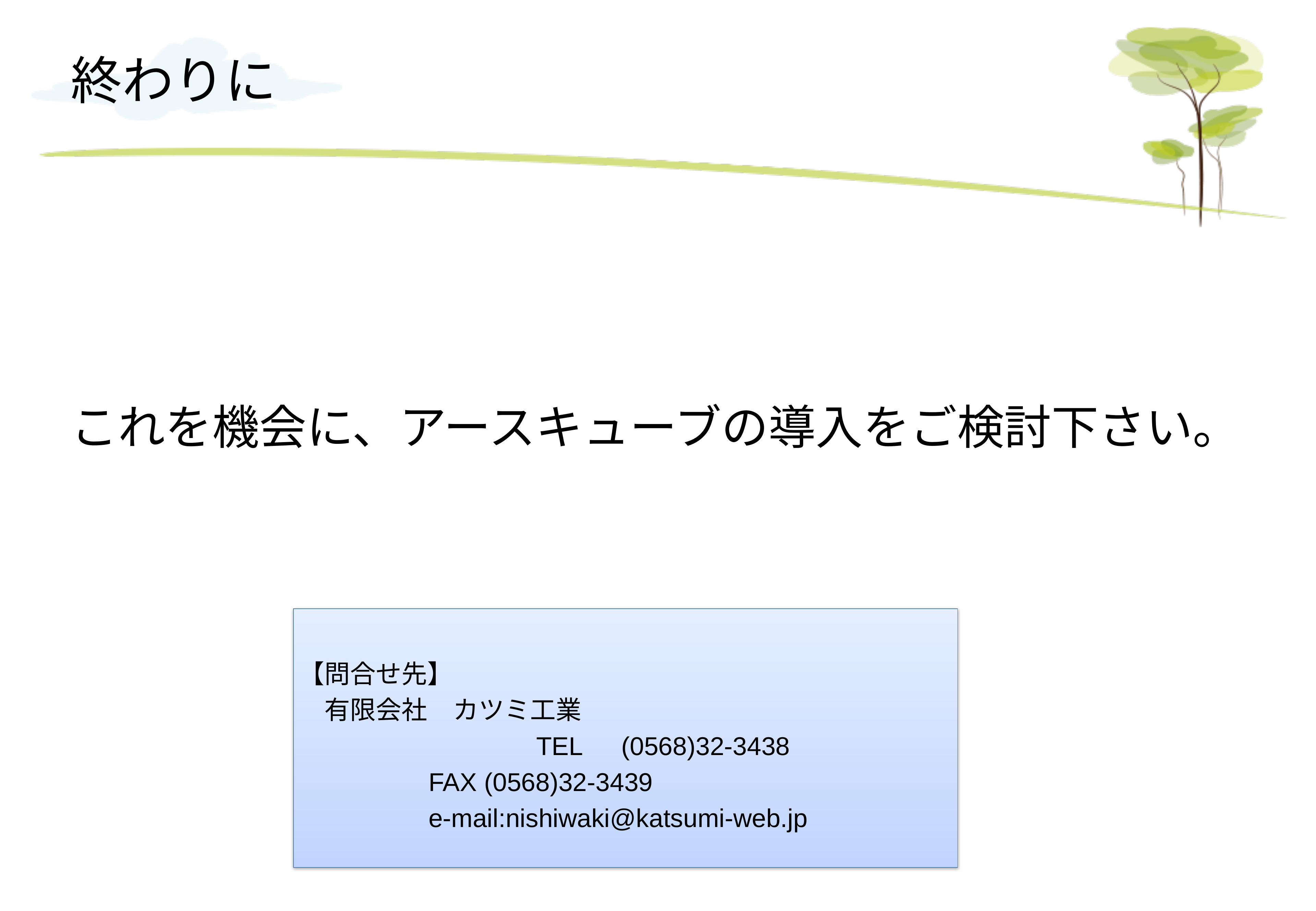

# 終わりに
これを機会に、アースキューブの導入をご検討下さい。

【問合せ先】
　有限会社　カツミ工業
　　　　　　　　　TEL　(0568)32-3438
           　     FAX (0568)32-3439
           　     e-mail:nishiwaki@katsumi-web.jp